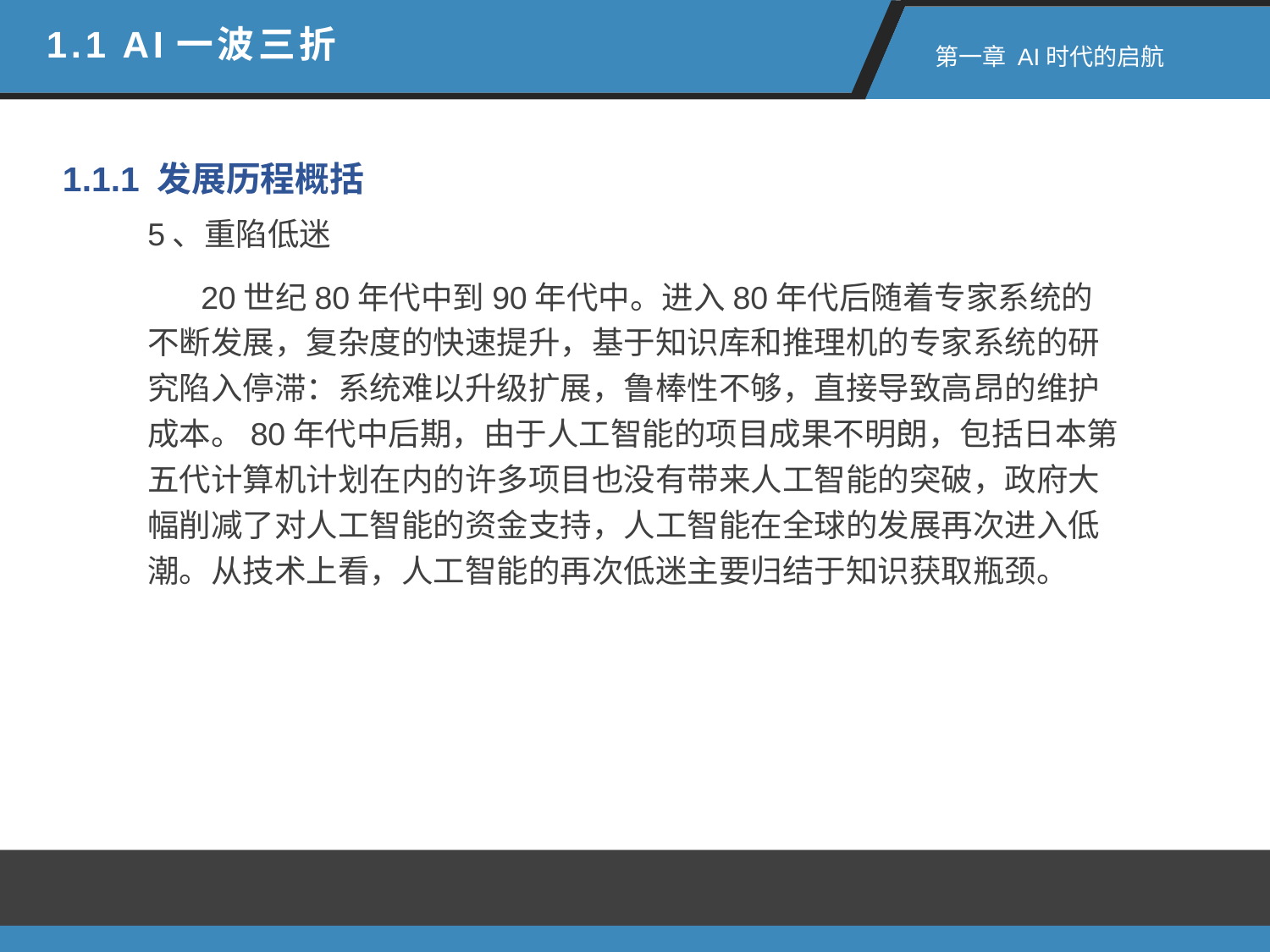

1.1 AI一波三折
  第一章 AI时代的启航
1.1.1 发展历程概括
5、重陷低迷
      20世纪80年代中到90年代中。进入80年代后随着专家系统的不断发展，复杂度的快速提升，基于知识库和推理机的专家系统的研究陷入停滞：系统难以升级扩展，鲁棒性不够，直接导致高昂的维护成本。80年代中后期，由于人工智能的项目成果不明朗，包括日本第五代计算机计划在内的许多项目也没有带来人工智能的突破，政府大幅削减了对人工智能的资金支持，人工智能在全球的发展再次进入低潮。从技术上看，人工智能的再次低迷主要归结于知识获取瓶颈。